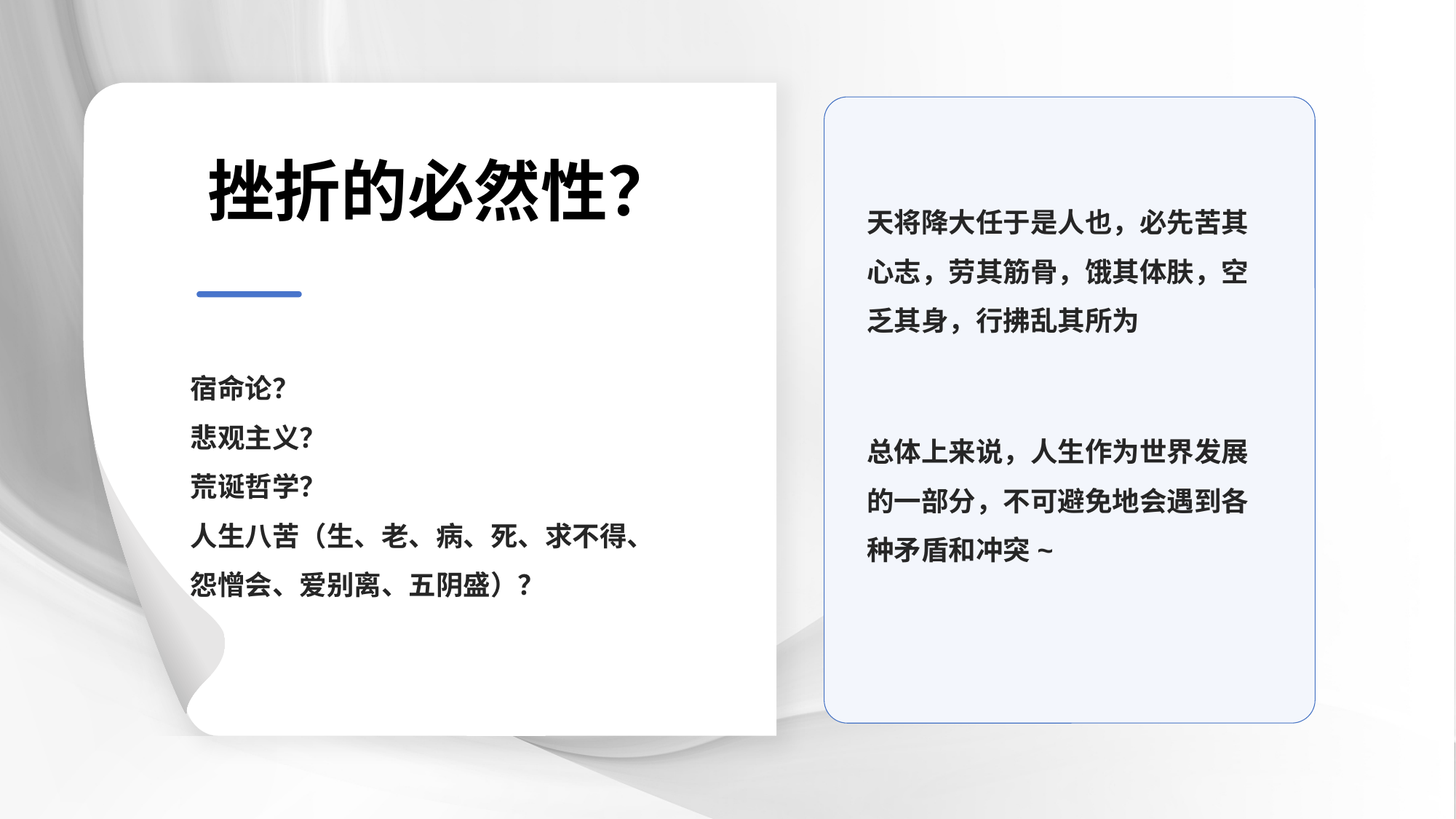

天将降大任于是人也，必先苦其心志，劳其筋骨，饿其体肤，空乏其身，行拂乱其所为

总体上来说，人生作为世界发展的一部分，不可避免地会遇到各种矛盾和冲突~
# 挫折的必然性？

宿命论？
悲观主义？
荒诞哲学？
人生八苦（生、老、病、死、求不得、怨憎会、爱别离、五阴盛）？